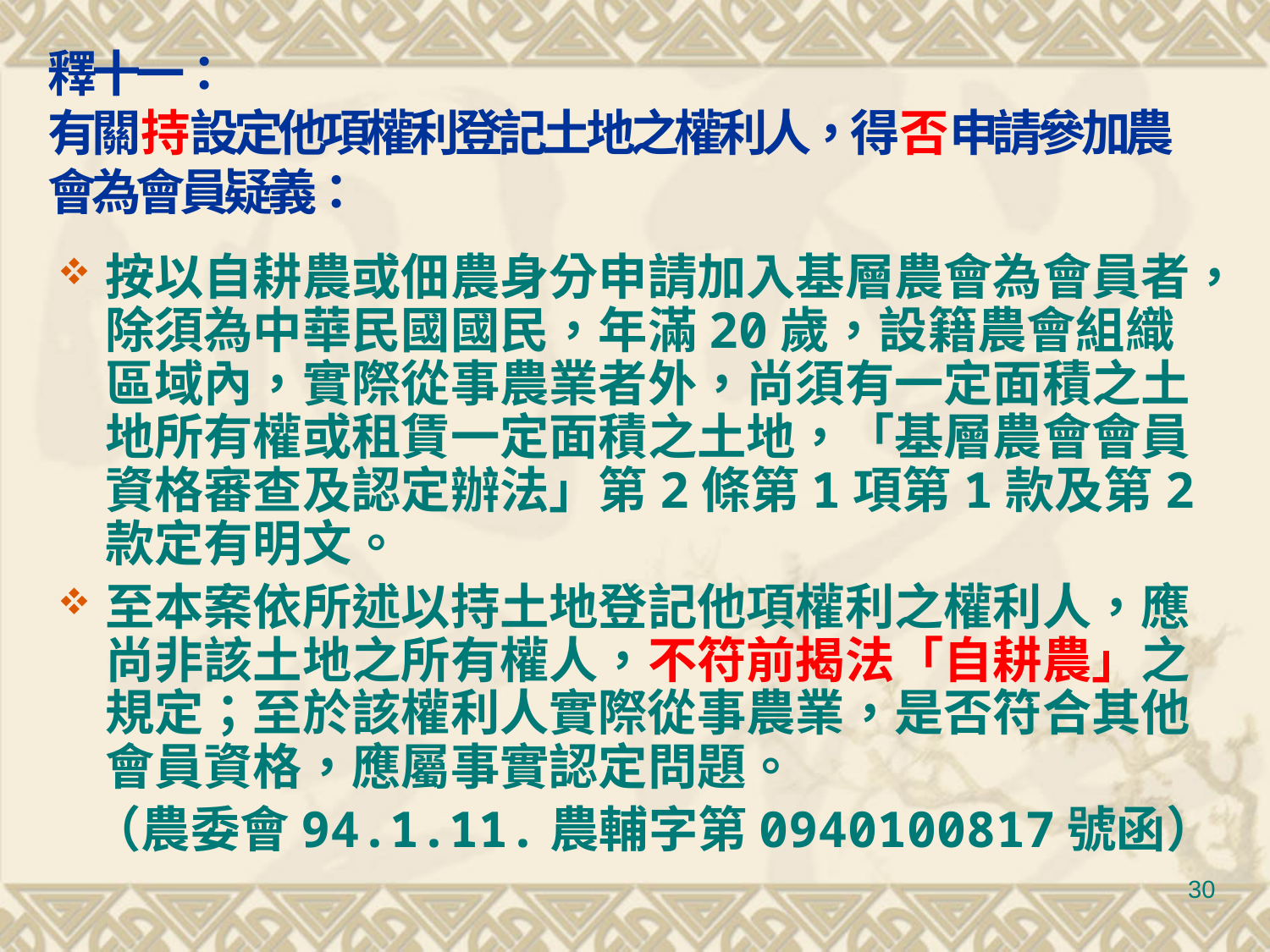

# 釋十一： 有關持設定他項權利登記土地之權利人，得否申請參加農會為會員疑義：
按以自耕農或佃農身分申請加入基層農會為會員者，除須為中華民國國民，年滿20歲，設籍農會組織區域內，實際從事農業者外，尚須有一定面積之土地所有權或租賃一定面積之土地，「基層農會會員資格審查及認定辦法」第2條第1項第1款及第2款定有明文。
至本案依所述以持土地登記他項權利之權利人，應尚非該土地之所有權人，不符前揭法「自耕農」之規定；至於該權利人實際從事農業，是否符合其他會員資格，應屬事實認定問題。
  （農委會94.1.11.農輔字第0940100817號函）
30